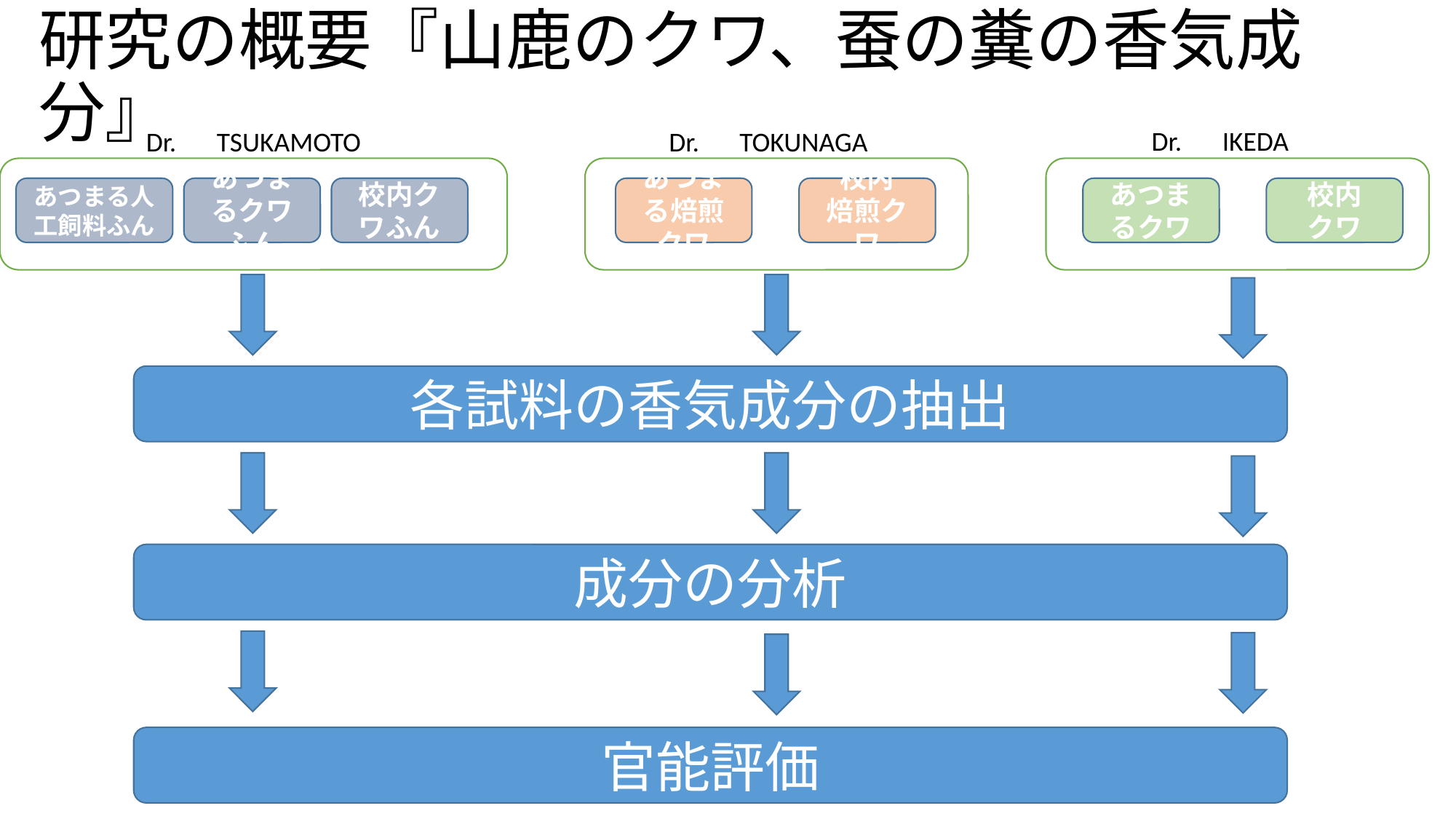

# 研究の概要『山鹿のクワ、蚕の糞の香気成分』
Dr.　IKEDA
Dr.　TSUKAMOTO
Dr.　TOKUNAGA

あつまる人工飼料ふん
あつまるクワふん
校内クワふん
校内
焙煎クワ
校内
クワ
あつまる焙煎クワ
あつまるクワ

各試料の香気成分の抽出

成分の分析

官能評価